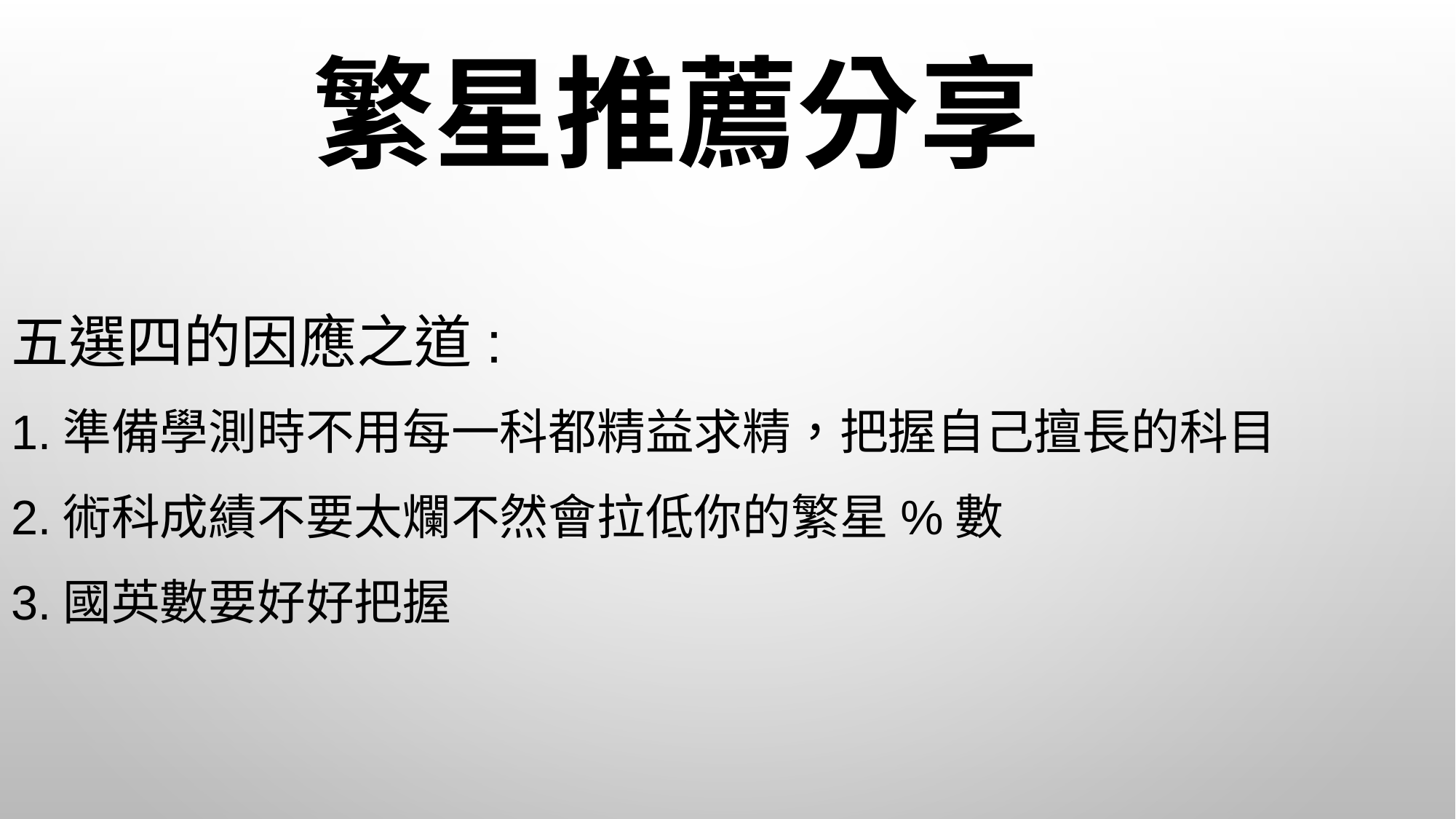

# 繁星推薦分享
五選四的因應之道:
1.準備學測時不用每一科都精益求精，把握自己擅長的科目
2.術科成績不要太爛不然會拉低你的繁星%數
3.國英數要好好把握